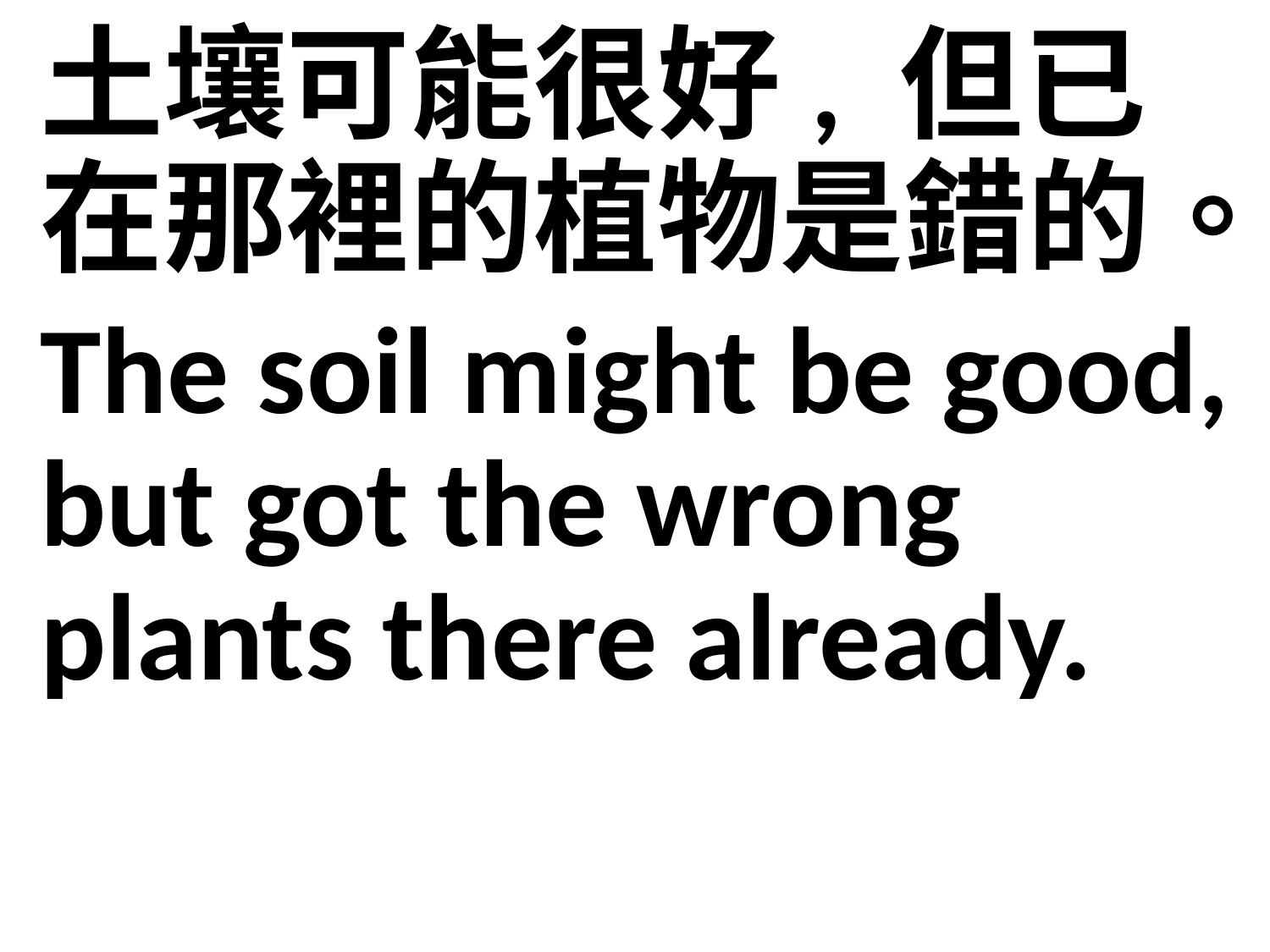

土壤可能很好, 但已在那裡的植物是錯的。
The soil might be good, but got the wrong plants there already.